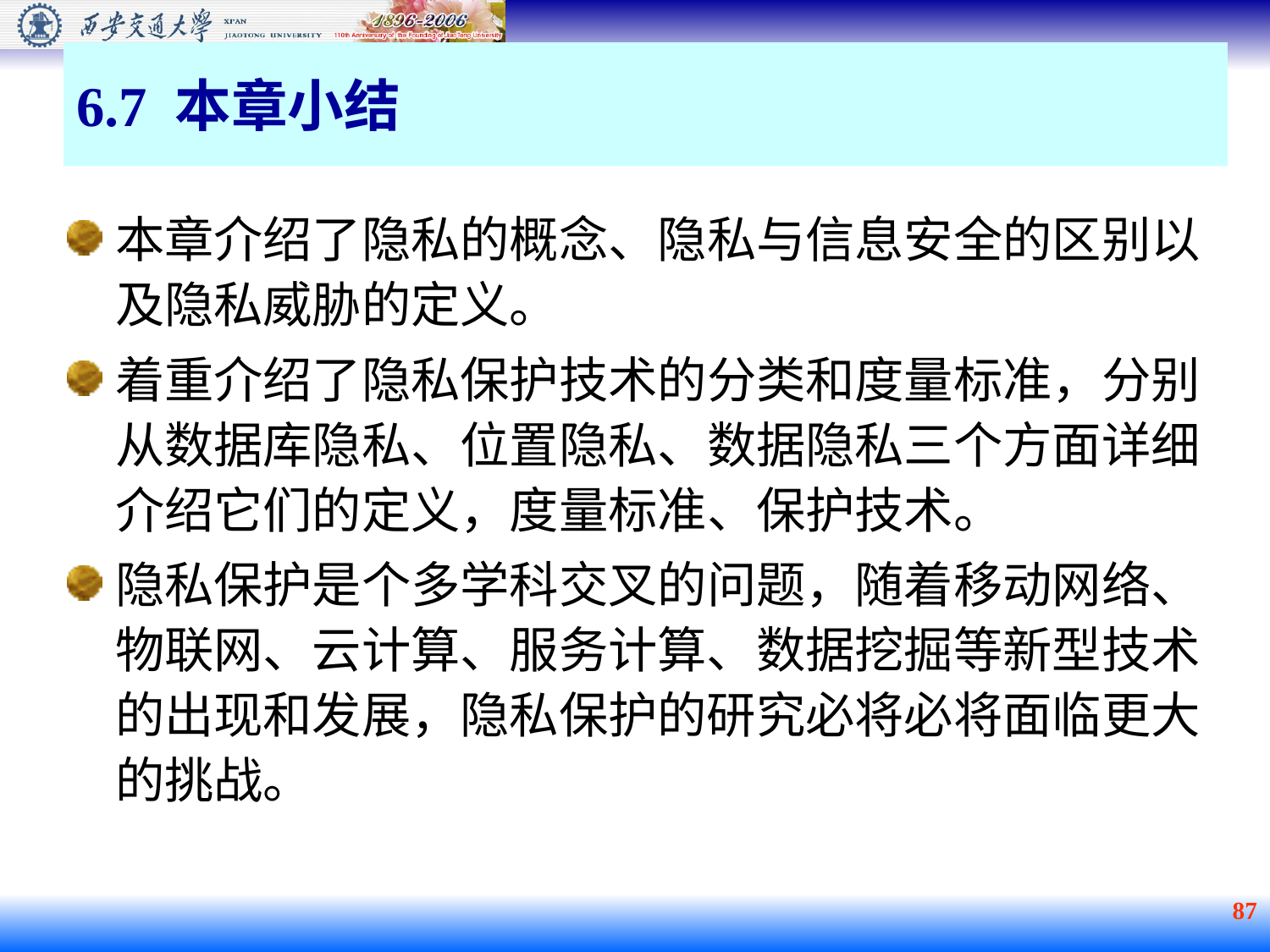

6.7 本章小结
本章介绍了隐私的概念、隐私与信息安全的区别以及隐私威胁的定义。
着重介绍了隐私保护技术的分类和度量标准，分别从数据库隐私、位置隐私、数据隐私三个方面详细介绍它们的定义，度量标准、保护技术。
隐私保护是个多学科交叉的问题，随着移动网络、物联网、云计算、服务计算、数据挖掘等新型技术的出现和发展，隐私保护的研究必将必将面临更大的挑战。
 87